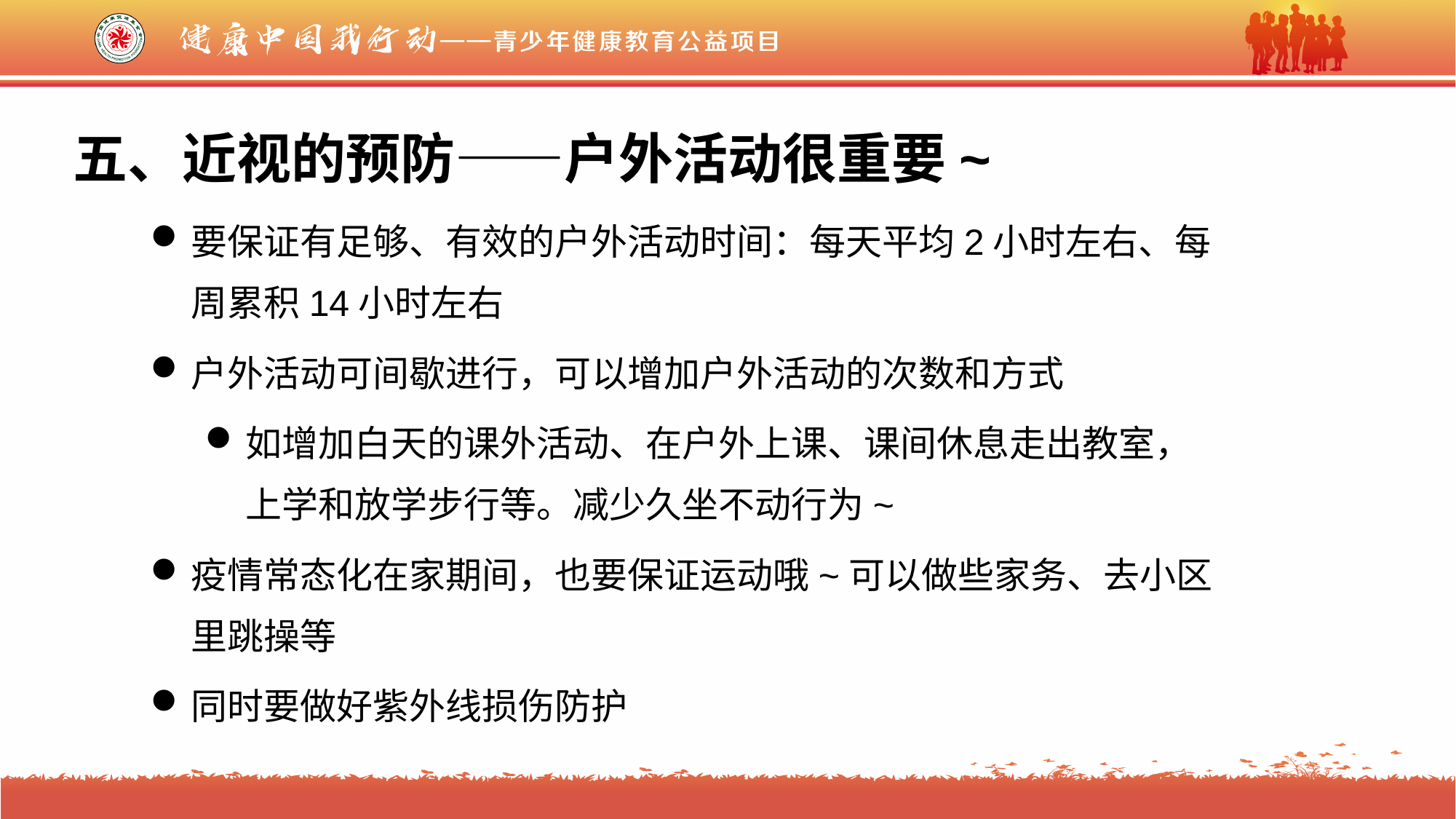

五、近视的预防——户外活动很重要~
要保证有足够、有效的户外活动时间：每天平均2小时左右、每周累积14小时左右
户外活动可间歇进行，可以增加户外活动的次数和方式
如增加白天的课外活动、在户外上课、课间休息走出教室，上学和放学步行等。减少久坐不动行为~
疫情常态化在家期间，也要保证运动哦~可以做些家务、去小区里跳操等
同时要做好紫外线损伤防护